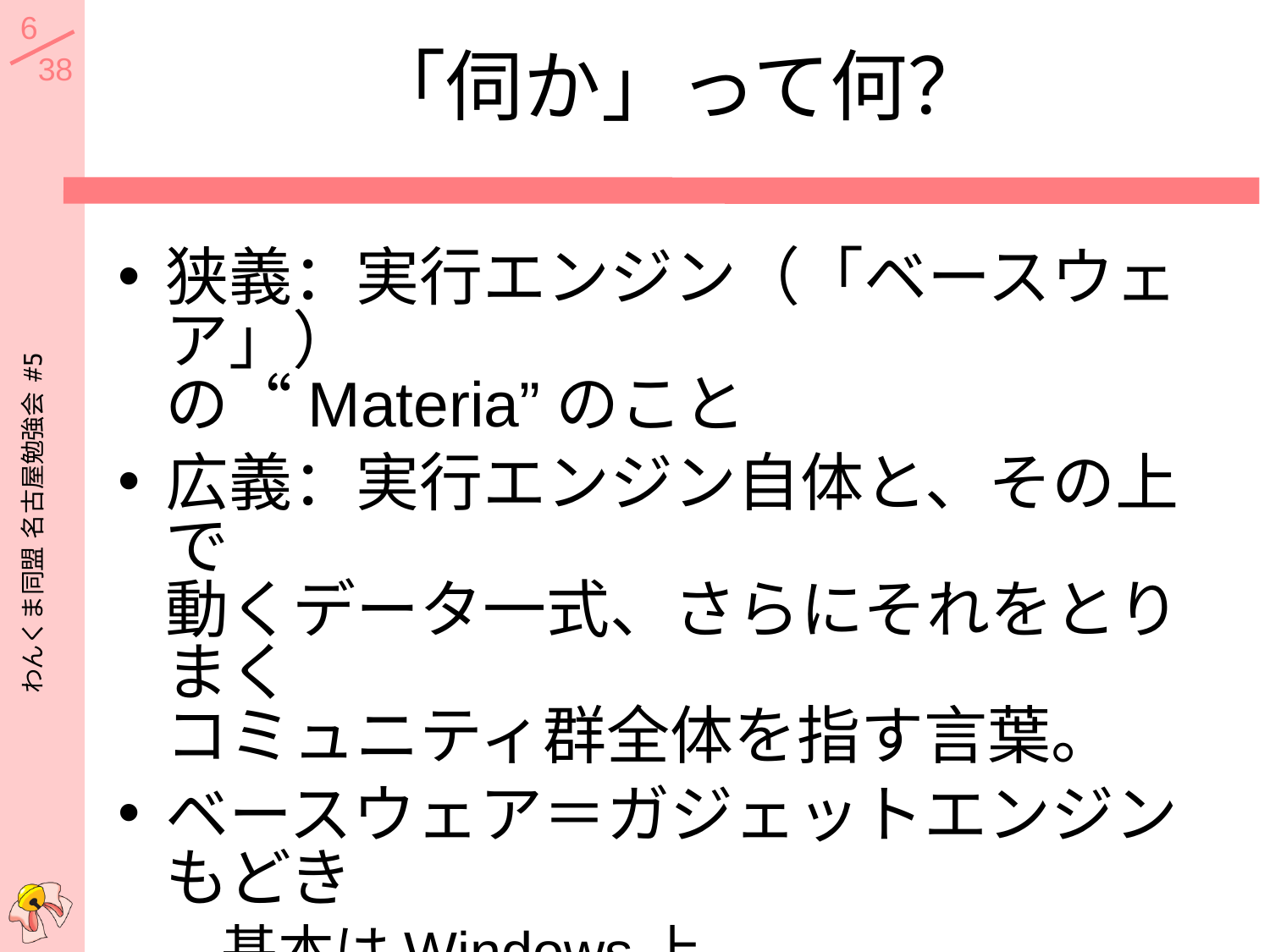

# 「伺か」って何？
狭義：実行エンジン（「ベースウェア」）
の“Materia”のこと
広義：実行エンジン自体と、その上で
動くデータ一式、さらにそれをとりまく
コミュニティ群全体を指す言葉。
ベースウェア＝ガジェットエンジンもどき
基本はWindows上。
Mac、UNIX系OSにも移植。
けっこうむりやり。
わんくま同盟 名古屋勉強会 #5